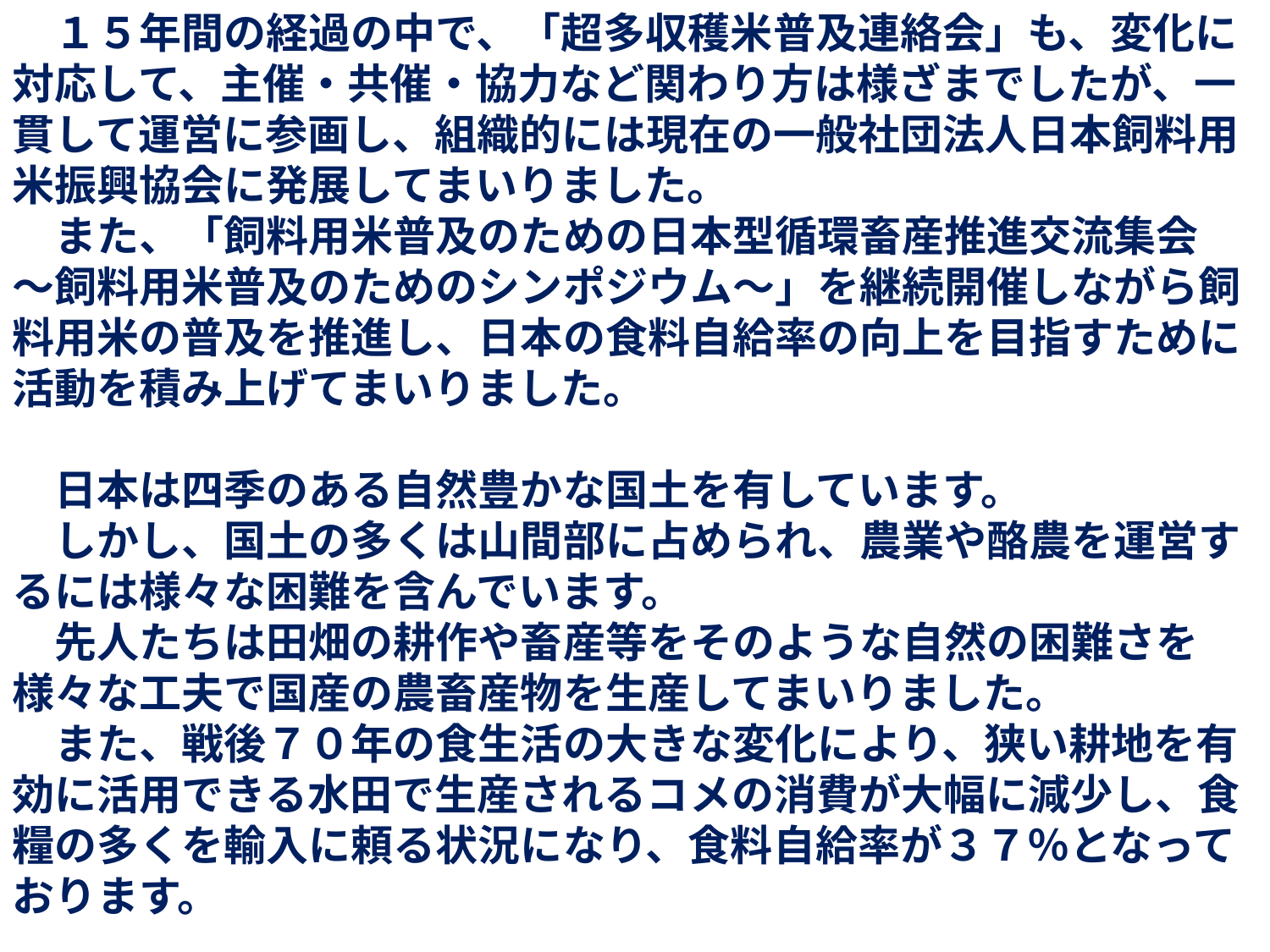

１５年間の経過の中で、「超多収穫米普及連絡会」も、変化に対応して、主催・共催・協力など関わり方は様ざまでしたが、一貫して運営に参画し、組織的には現在の一般社団法人日本飼料用米振興協会に発展してまいりました。
　また、「飼料用米普及のための日本型循環畜産推進交流集会　～飼料用米普及のためのシンポジウム～」を継続開催しながら飼料用米の普及を推進し、日本の食料自給率の向上を目指すために活動を積み上げてまいりました。

　日本は四季のある自然豊かな国土を有しています。
　しかし、国土の多くは山間部に占められ、農業や酪農を運営するには様々な困難を含んでいます。
　先人たちは田畑の耕作や畜産等をそのような自然の困難さを様々な工夫で国産の農畜産物を生産してまいりました。
　また、戦後７０年の食生活の大きな変化により、狭い耕地を有効に活用できる水田で生産されるコメの消費が大幅に減少し、食糧の多くを輸入に頼る状況になり、食料自給率が３７％となっております。